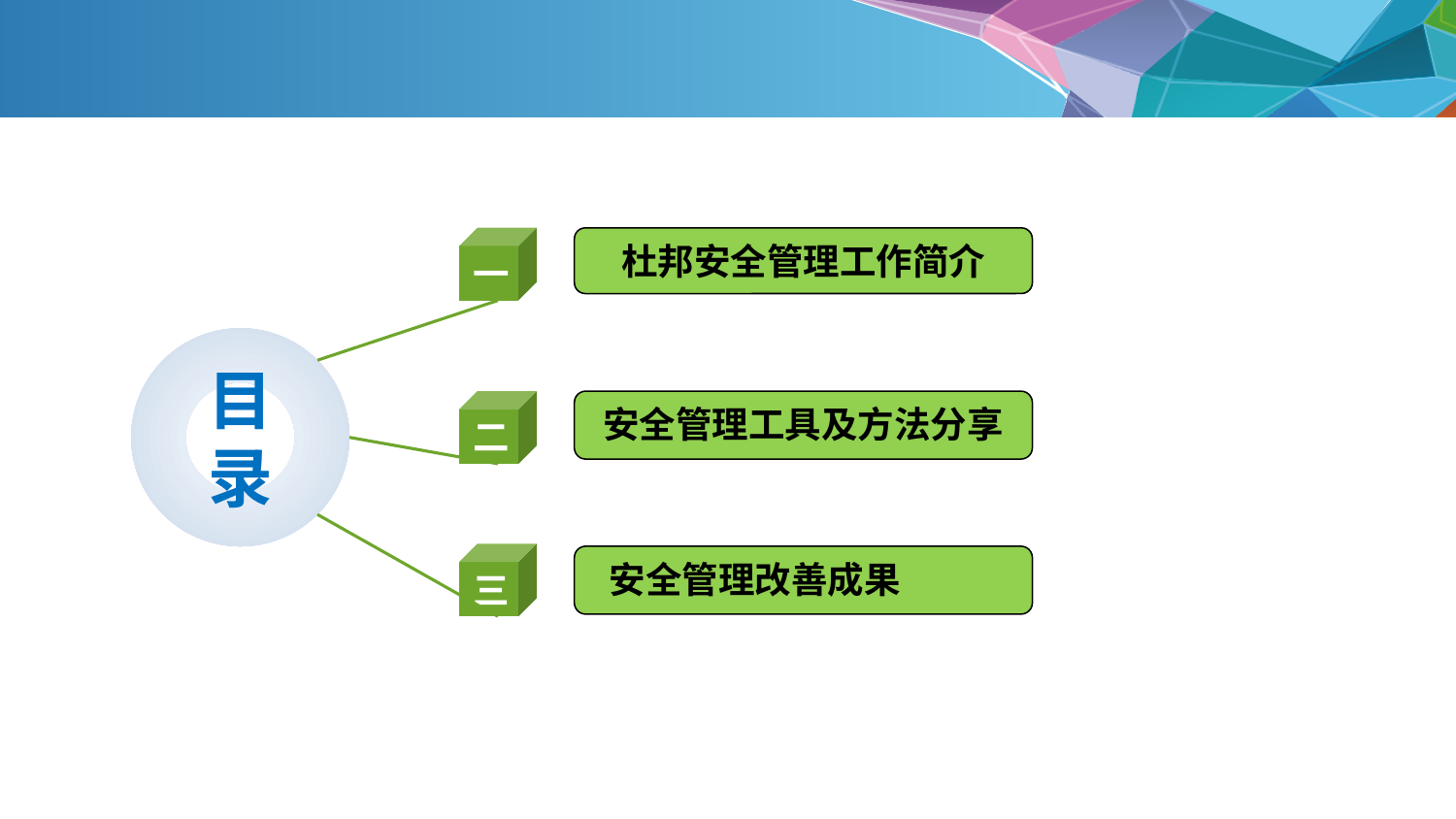

一
杜邦安全管理工作简介
目录
二
安全管理工具及方法分享
三
 安全管理改善成果